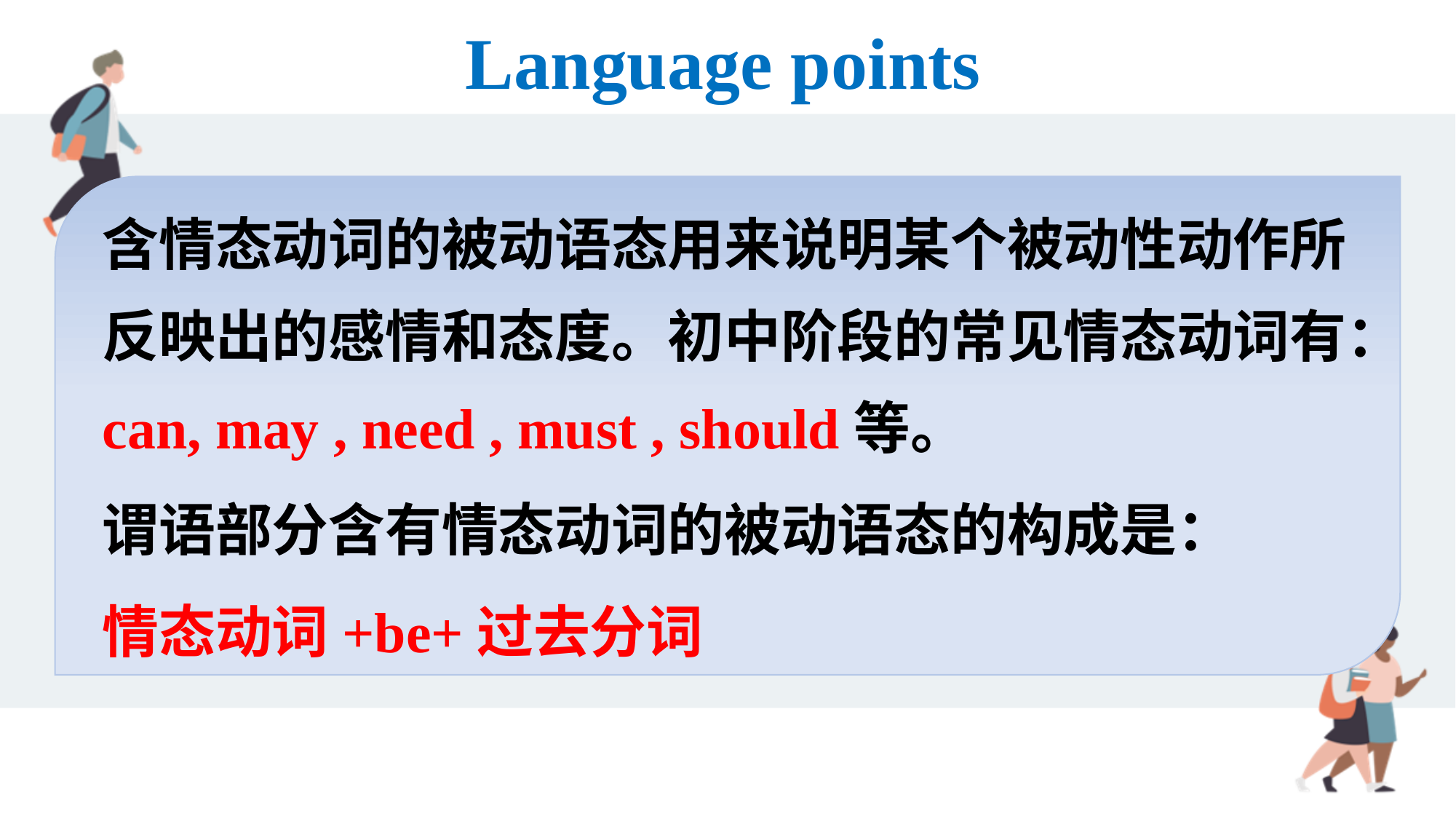

Language points

含情态动词的被动语态用来说明某个被动性动作所反映出的感情和态度。初中阶段的常见情态动词有：can, may , need , must , should等。
谓语部分含有情态动词的被动语态的构成是：
情态动词+be+过去分词
状元成才路
状元成才路
状元成才路
状元成才路
状元成才路
状元成才路
状元成才路
状元成才路
状元成才路
状元成才路
状元成才路
状元成才路
状元成才路